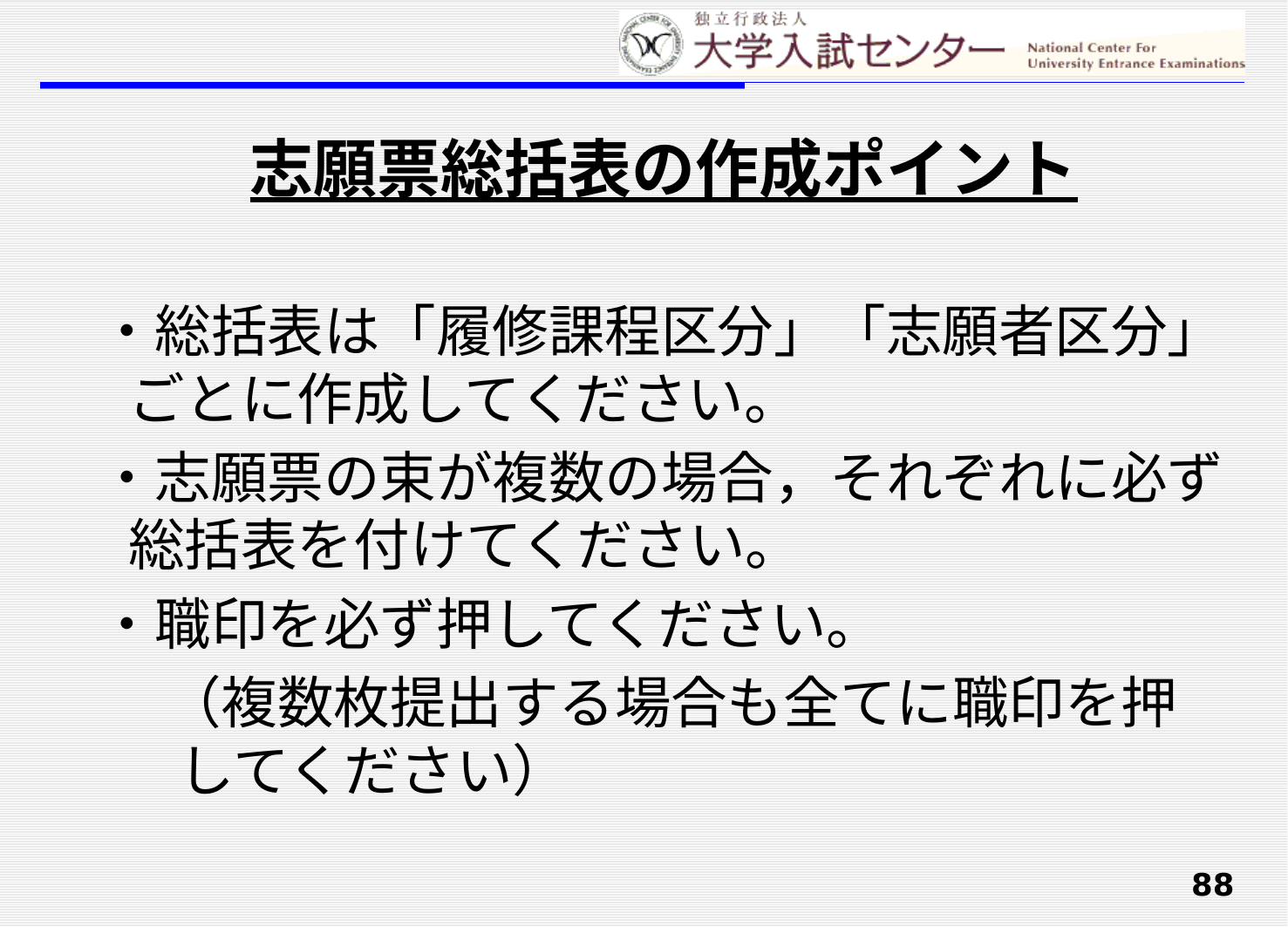

志願票総括表の作成ポイント

・総括表は「履修課程区分」「志願者区分」ごとに作成してください。
・志願票の束が複数の場合，それぞれに必ず総括表を付けてください。
・職印を必ず押してください。
　（複数枚提出する場合も全てに職印を押してください）
88